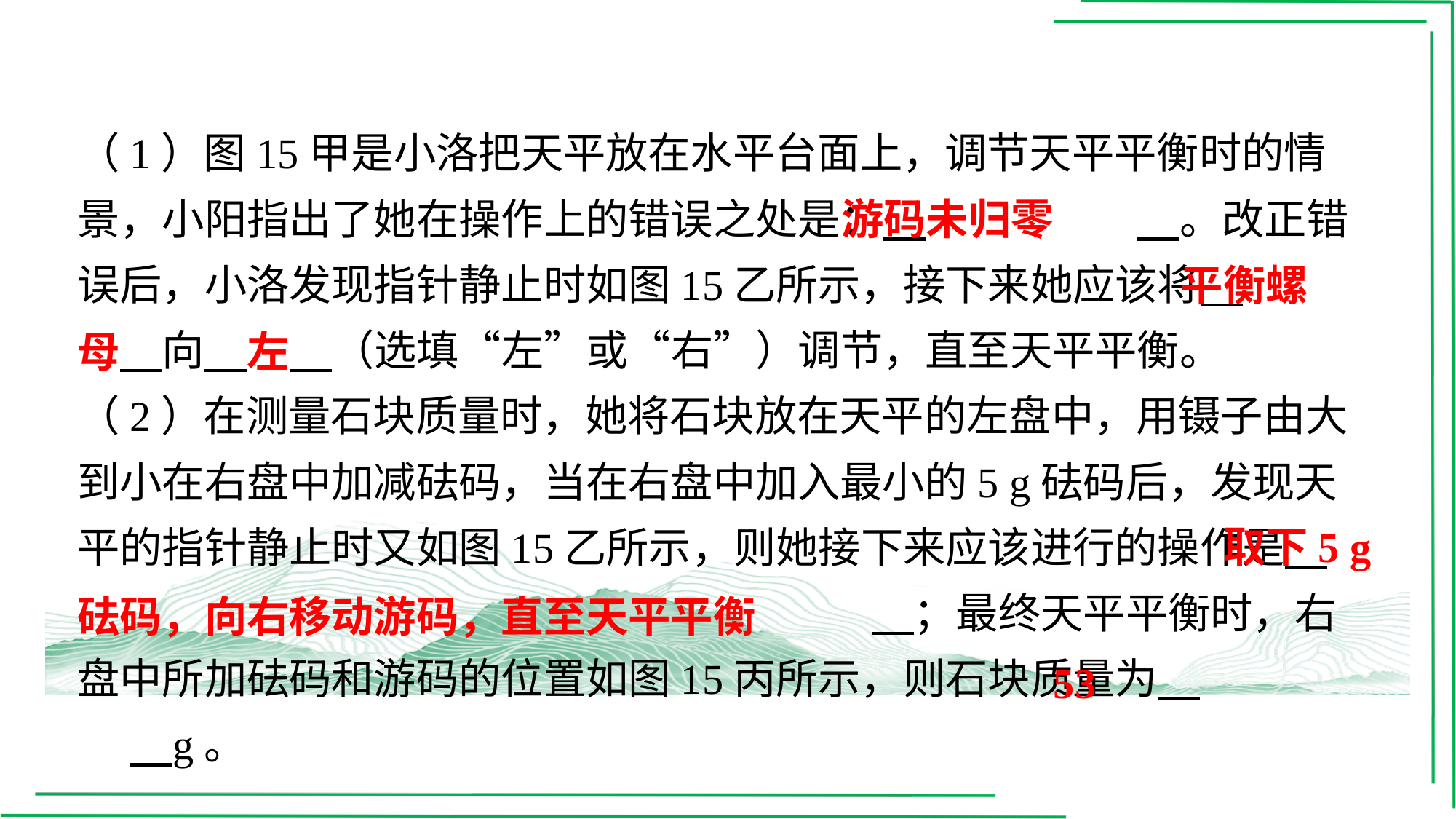

（1）图15甲是小洛把天平放在水平台面上，调节天平平衡时的情景，小阳指出了她在操作上的错误之处是： 　游码未归零　⁠。改正错误后，小洛发现指针静止时如图15乙所示，接下来她应该将 　平衡螺母　⁠向 　左　⁠（选填“左”或“右”）调节，直至天平平衡。
（2）在测量石块质量时，她将石块放在天平的左盘中，用镊子由大到小在右盘中加减砝码，当在右盘中加入最小的5 g砝码后，发现天平的指针静止时又如图15乙所示，则她接下来应该进行的操作是 　取下5 g砝码，向右移动游码，直至天平平衡　⁠；最终天平平衡时，右盘中所加砝码和游码的位置如图15丙所示，则石块质量为 　53　⁠g。
游码未归零
平衡螺
母
左
取下5 g
砝码，向右移动游码，直至天平平衡
53